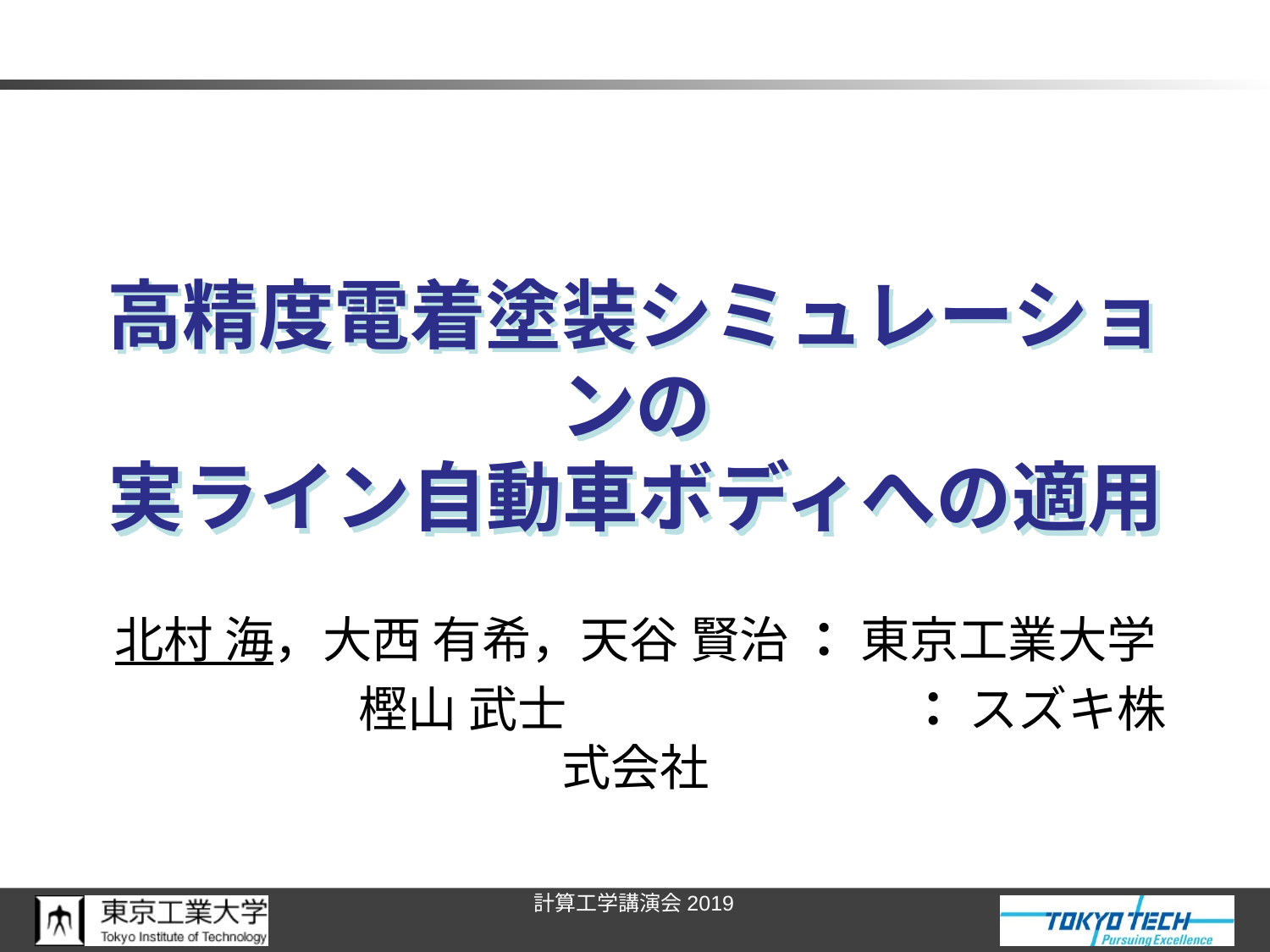

# 高精度電着塗装シミュレーションの 実ライン自動車ボディへの適用
北村 海，大西 有希，天谷 賢治 ： 東京工業大学
		樫山 武士	　　　　　　： スズキ株式会社